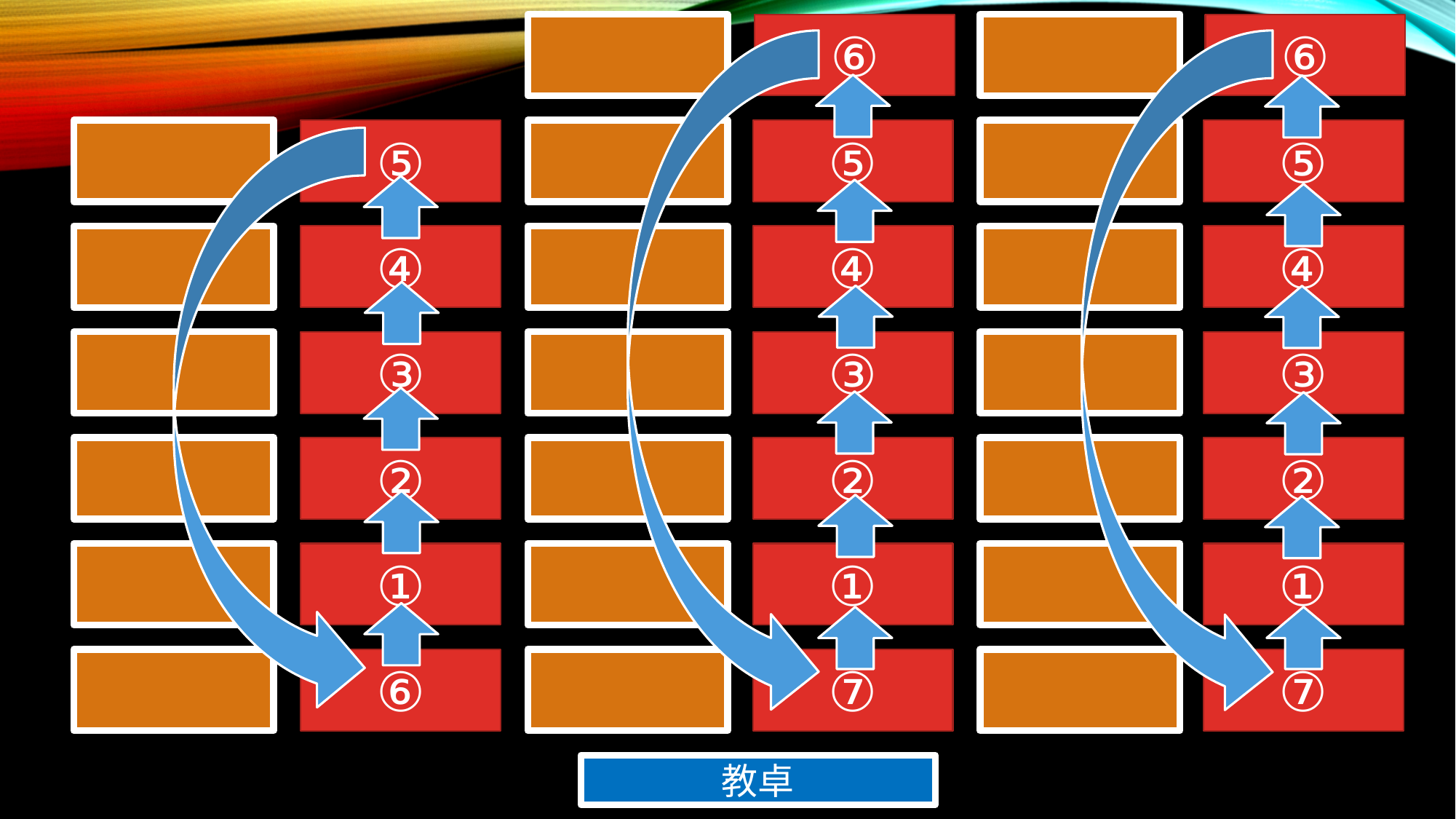

⑥
⑥

⑤

⑤

⑤

④

④

④

③

③

③

②

②

②

①

①

①

⑥

⑦

⑦
教卓